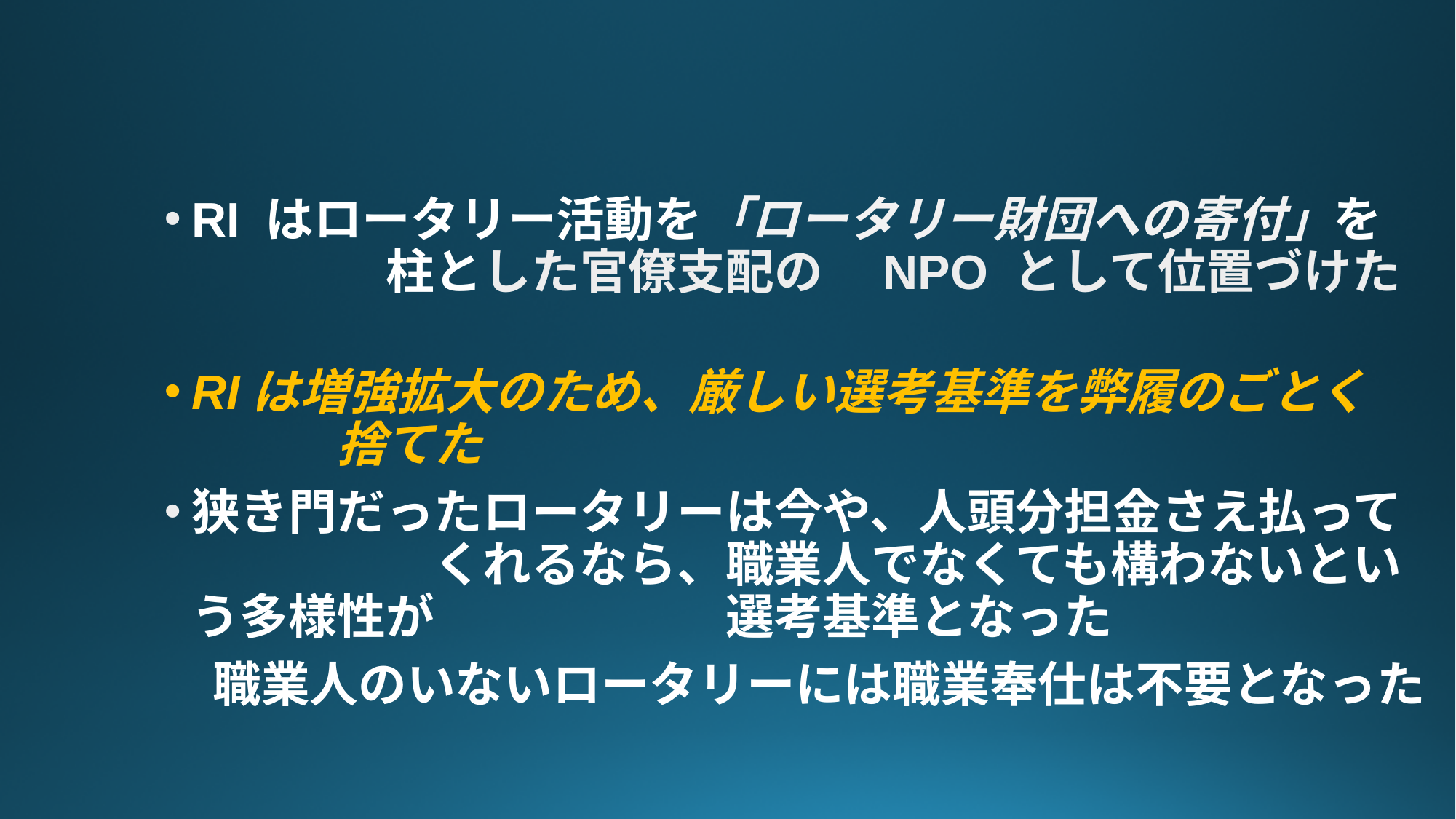

RI はロータリー活動を「ロータリー財団への寄付」を　　　　　柱とした官僚支配の　NPO として位置づけた
RIは増強拡大のため、厳しい選考基準を弊履のごとく　　　　捨てた
狭き門だったロータリーは今や、人頭分担金さえ払って　　　　　くれるなら、職業人でなくても構わないという多様性が　　　　　　選考基準となった
　職業人のいないロータリーには職業奉仕は不要となった